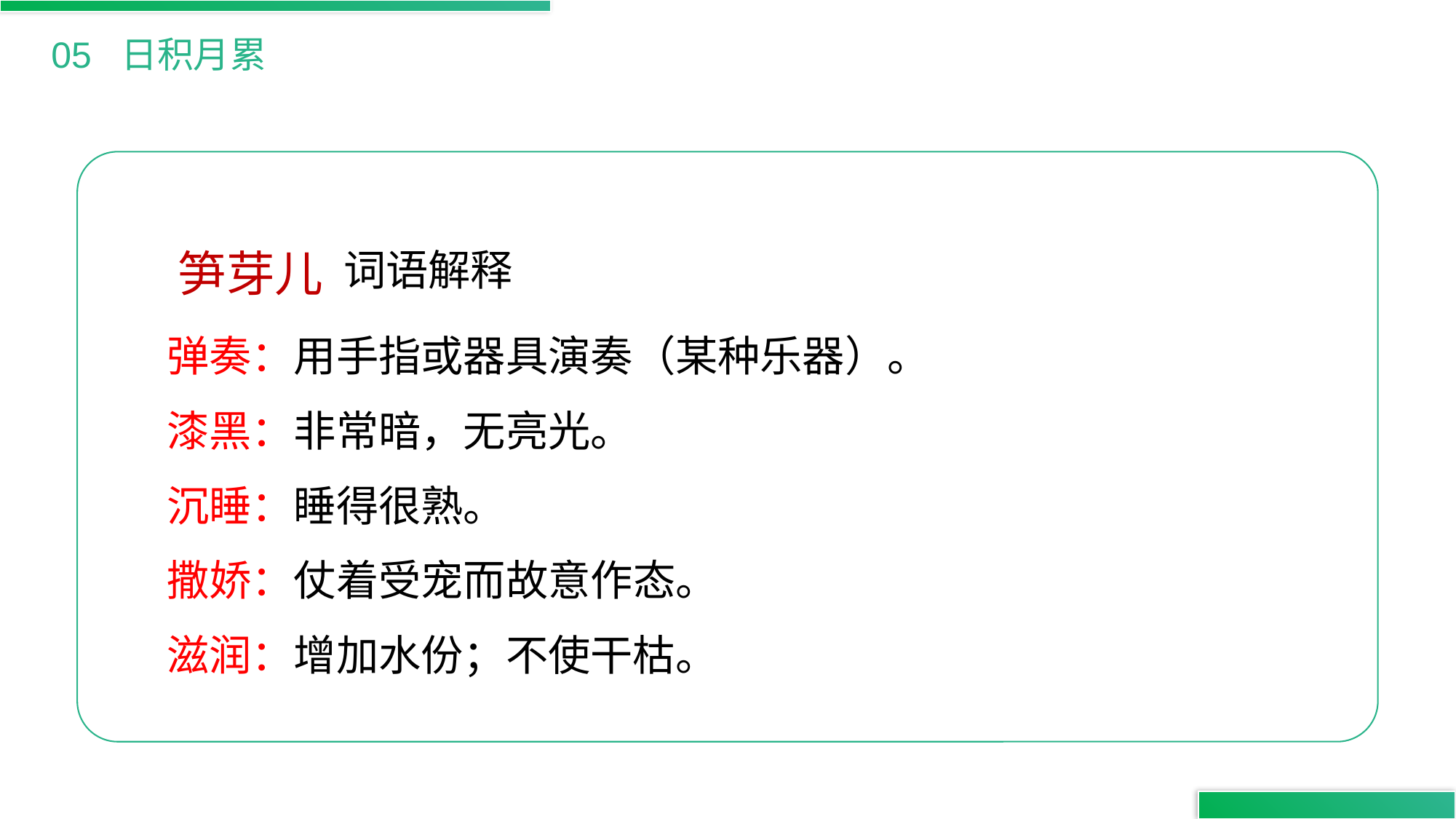

05  日积月累
 笋芽儿
词语解释
弹奏：用手指或器具演奏（某种乐器）。
漆黑：非常暗，无亮光。
沉睡：睡得很熟。
撒娇：仗着受宠而故意作态。
滋润：增加水份；不使干枯。